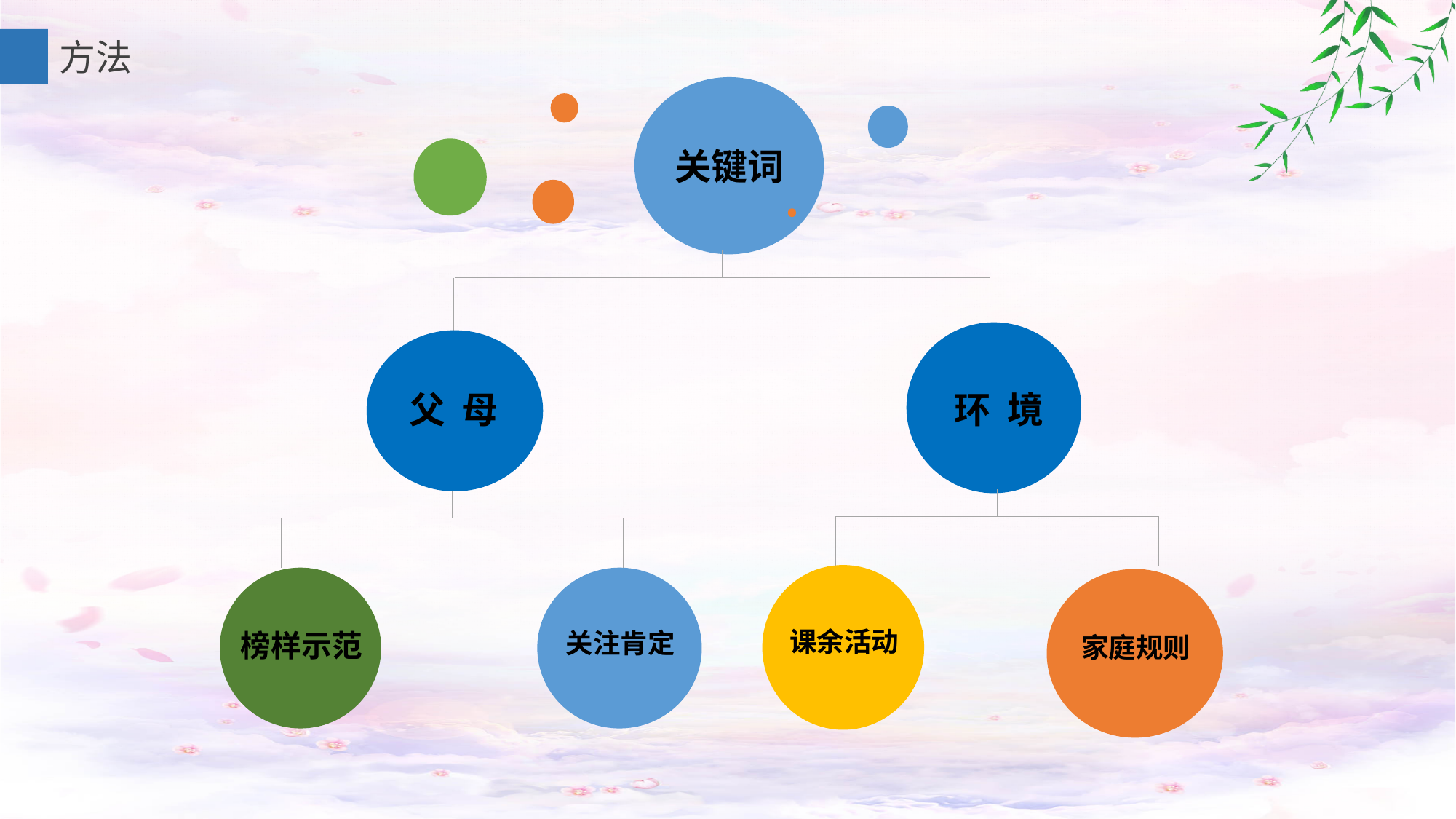

方法

关键词

父  母
环  境

课余活动

关注肯定

榜样示范

家庭规则